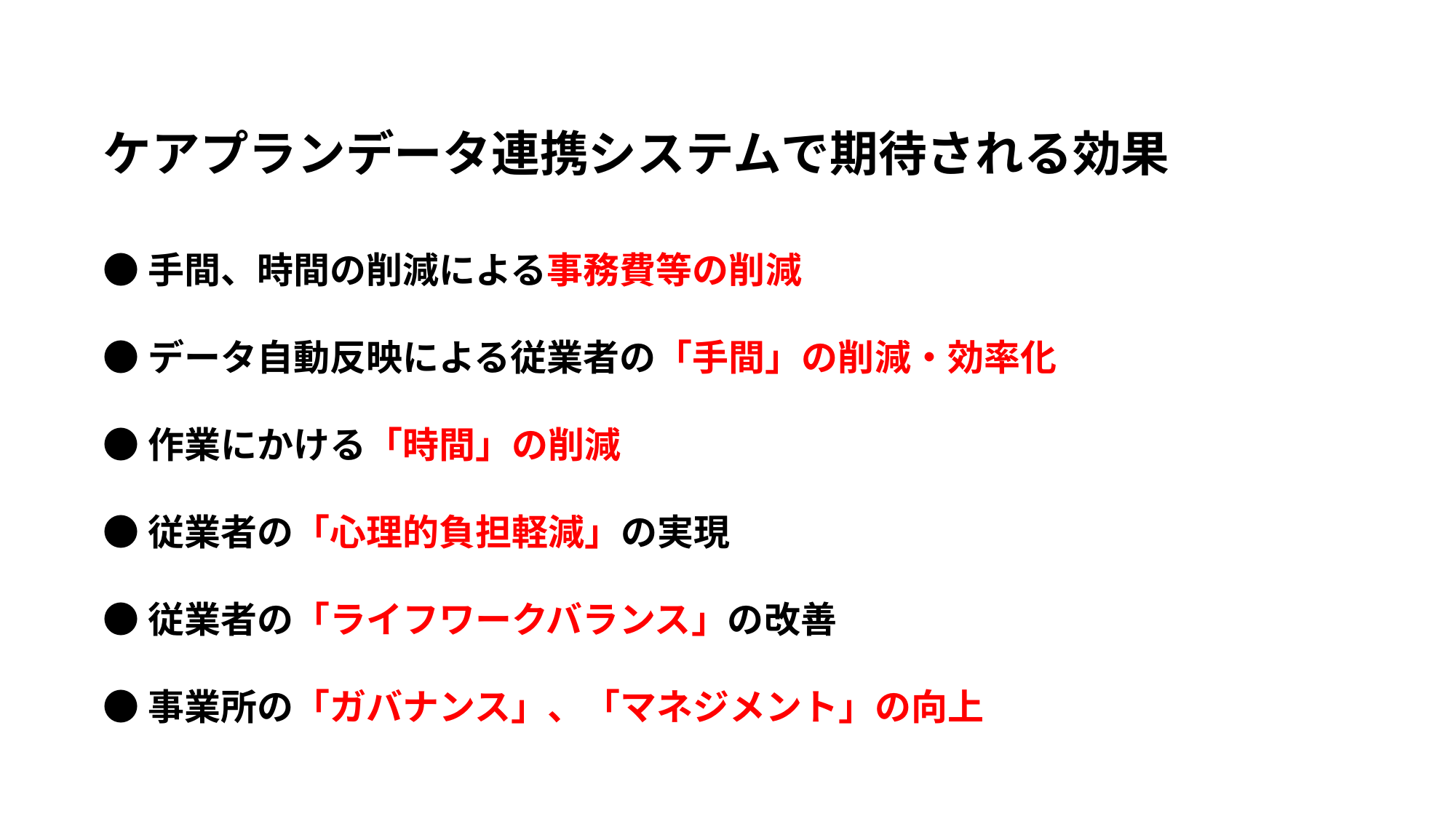

ケアプランデータ連携システムで期待される効果
●手間、時間の削減による事務費等の削減
●データ自動反映による従業者の「手間」の削減・効率化
●作業にかける「時間」の削減
●従業者の「心理的負担軽減」の実現
●従業者の「ライフワークバランス」の改善
●事業所の「ガバナンス」、「マネジメント」の向上